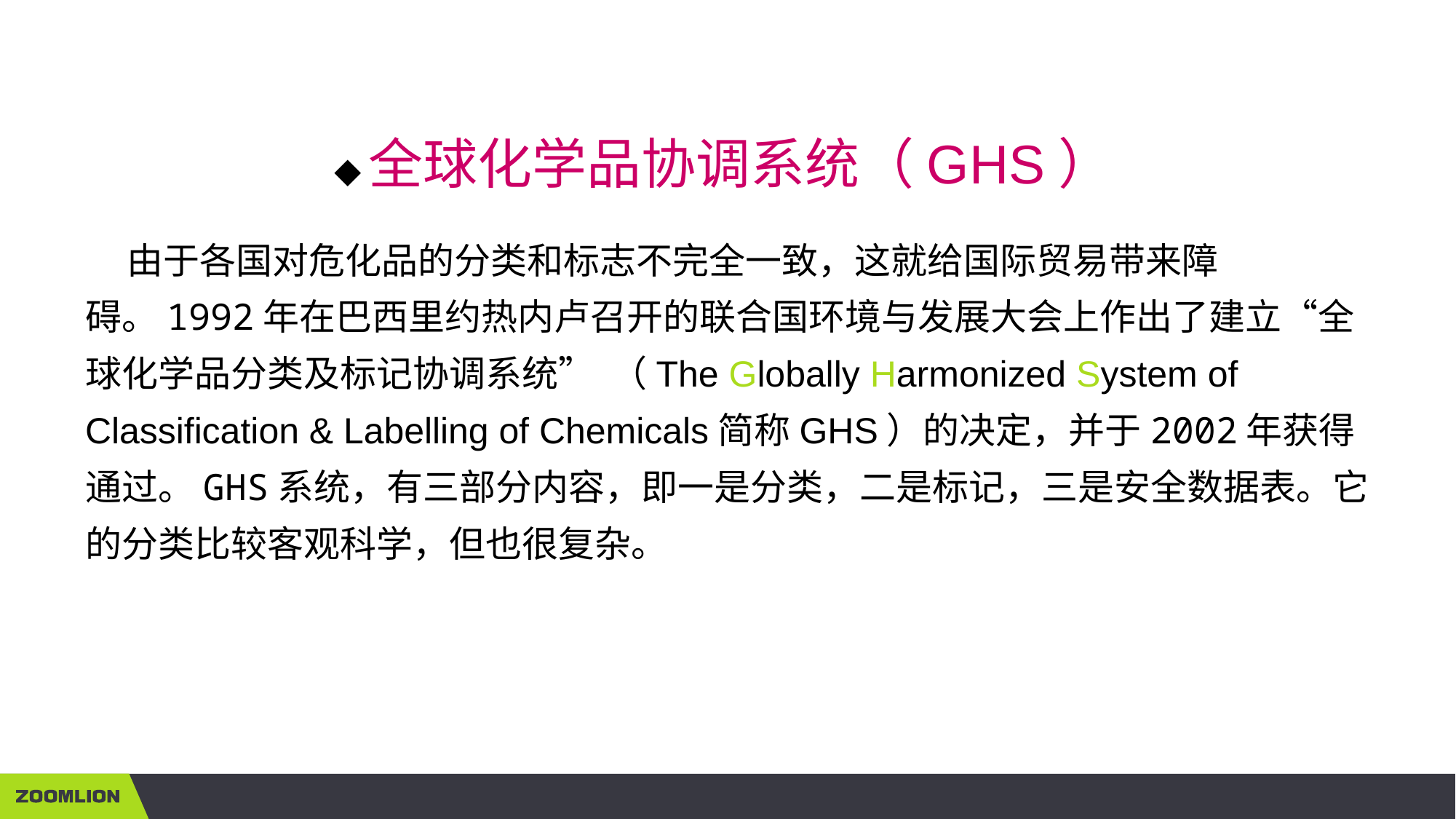

◆全球化学品协调系统（GHS）
    由于各国对危化品的分类和标志不完全一致，这就给国际贸易带来障碍。1992年在巴西里约热内卢召开的联合国环境与发展大会上作出了建立“全球化学品分类及标记协调系统”  （The Globally Harmonized System of Classification & Labelling of Chemicals简称GHS）的决定，并于2002年获得通过。GHS系统，有三部分内容，即一是分类，二是标记，三是安全数据表。它的分类比较客观科学，但也很复杂。